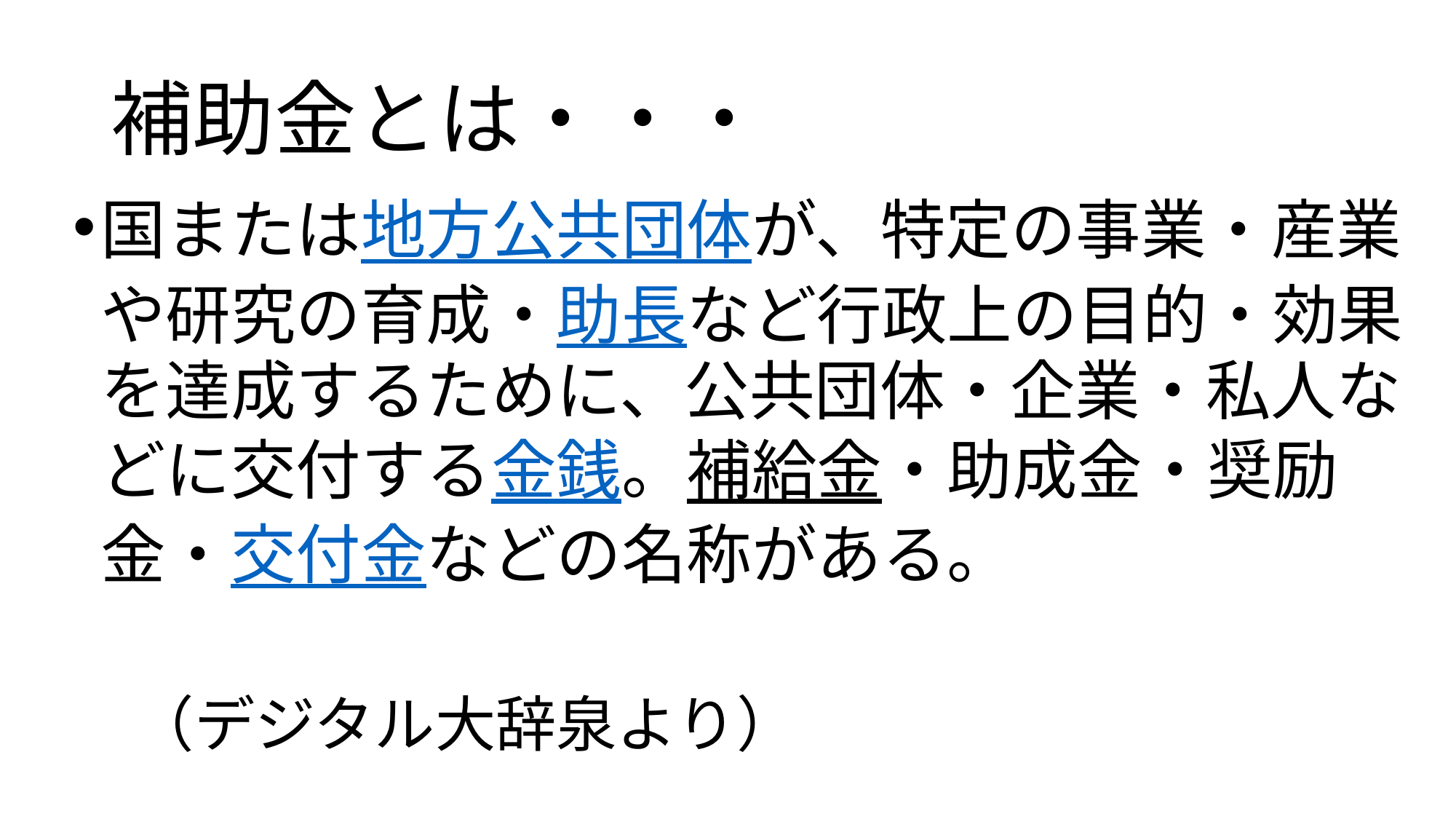

# 補助金とは・・・
国または地方公共団体が、特定の事業・産業や研究の育成・助長など行政上の目的・効果を達成するために、公共団体・企業・私人などに交付する金銭。補給金・助成金・奨励金・交付金などの名称がある。

　（デジタル大辞泉より）